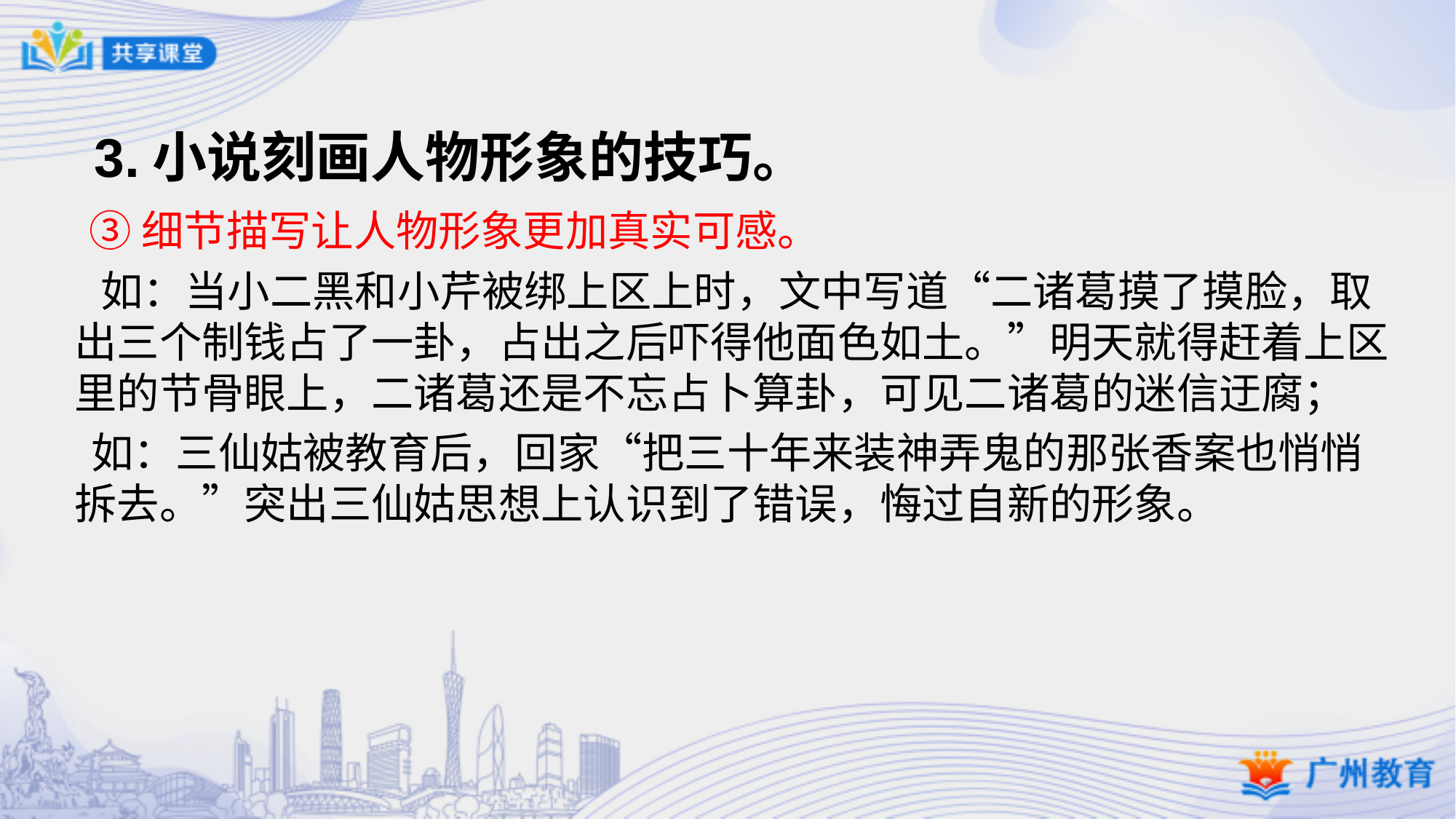

3.小说刻画人物形象的技巧。
     ③细节描写让人物形象更加真实可感。
      如：当小二黑和小芹被绑上区上时，文中写道“二诸葛摸了摸脸，取出三个制钱占了一卦，占出之后吓得他面色如土。”明天就得赶着上区里的节骨眼上，二诸葛还是不忘占卜算卦，可见二诸葛的迷信迂腐；
     如：三仙姑被教育后，回家“把三十年来装神弄鬼的那张香案也悄悄拆去。”突出三仙姑思想上认识到了错误，悔过自新的形象。